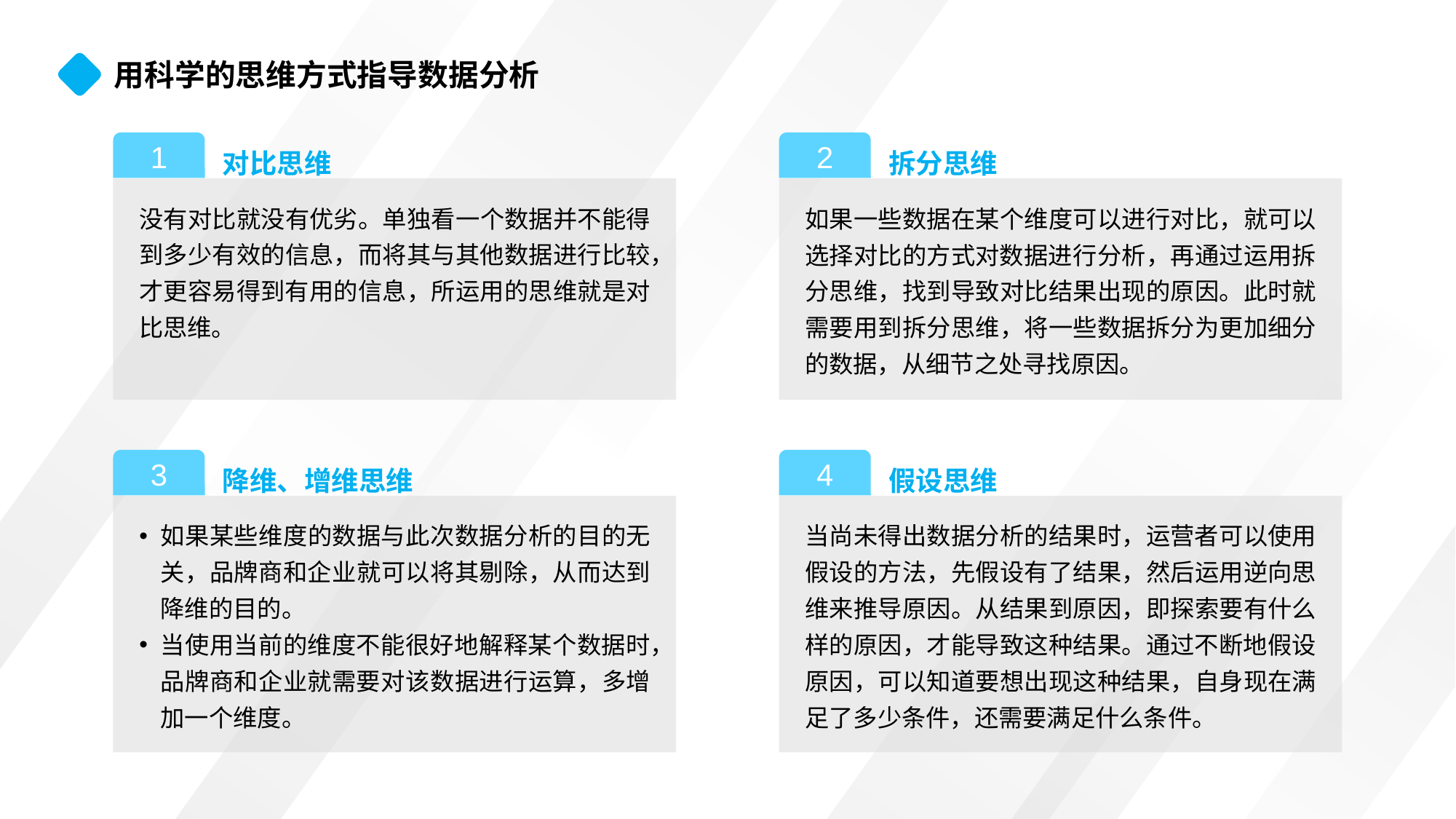

用科学的思维方式指导数据分析

对比思维
1

没有对比就没有优劣。单独看一个数据并不能得到多少有效的信息，而将其与其他数据进行比较，才更容易得到有用的信息，所运用的思维就是对比思维。
拆分思维
2

如果一些数据在某个维度可以进行对比，就可以选择对比的方式对数据进行分析，再通过运用拆分思维，找到导致对比结果出现的原因。此时就需要用到拆分思维，将一些数据拆分为更加细分的数据，从细节之处寻找原因。
降维、增维思维
3

如果某些维度的数据与此次数据分析的目的无关，品牌商和企业就可以将其剔除，从而达到降维的目的。
当使用当前的维度不能很好地解释某个数据时，品牌商和企业就需要对该数据进行运算，多增加一个维度。
假设思维
4

当尚未得出数据分析的结果时，运营者可以使用假设的方法，先假设有了结果，然后运用逆向思维来推导原因。从结果到原因，即探索要有什么样的原因，才能导致这种结果。通过不断地假设原因，可以知道要想出现这种结果，自身现在满足了多少条件，还需要满足什么条件。